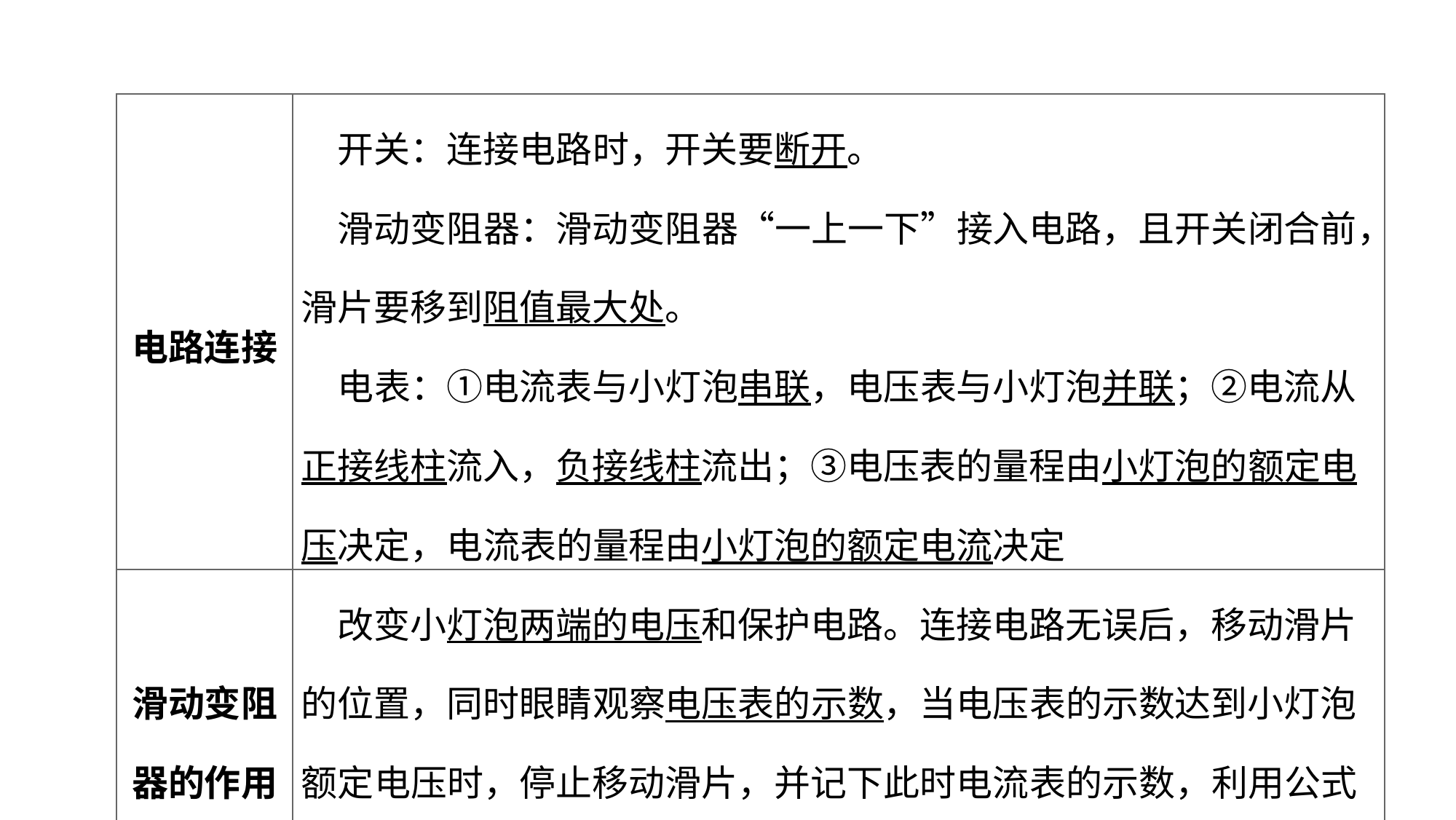

| 电路连接 | 开关：连接电路时，开关要断开。 　滑动变阻器：滑动变阻器“一上一下”接入电路，且开关闭合前，滑片要移到阻值最大处。 　电表：①电流表与小灯泡串联，电压表与小灯泡并联；②电流从正接线柱流入，负接线柱流出；③电压表的量程由小灯泡的额定电压决定，电流表的量程由小灯泡的额定电流决定 |
| --- | --- |
| 滑动变阻器的作用 | 改变小灯泡两端的电压和保护电路。连接电路无误后，移动滑片的位置，同时眼睛观察电压表的示数，当电压表的示数达到小灯泡额定电压时，停止移动滑片，并记下此时电流表的示数，利用公式即可求出小灯泡的额定功率 |
实验突破 素养提升